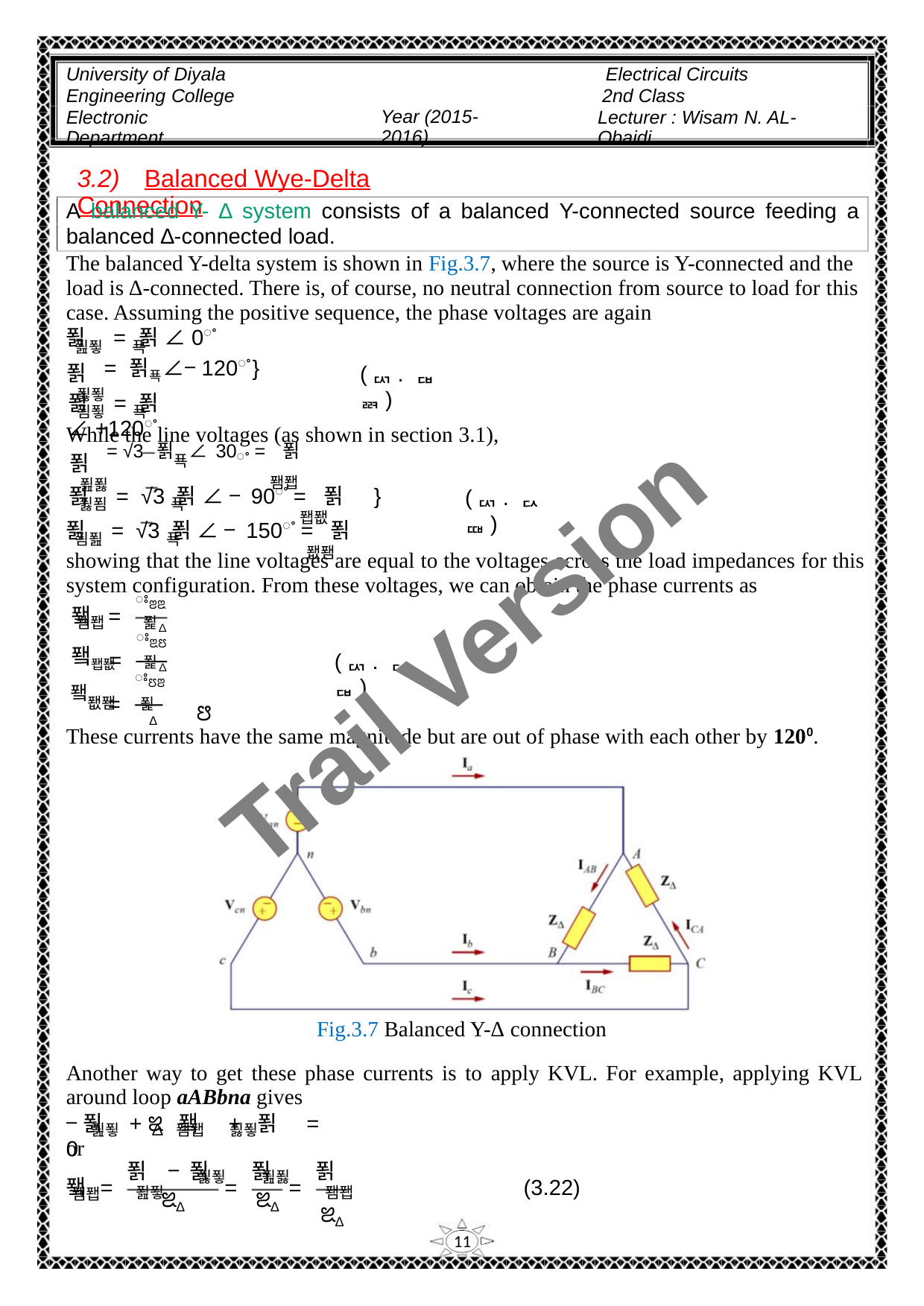

University of Diyala
Engineering College
Electronic Department
Electrical Circuits
2nd Class
Lecturer : Wisam N. AL-Obaidi
Year (2015-2016)
3.2) Balanced Wye-Delta Connection
A balanced Y- ∆ system consists of a balanced Y-connected source feeding a
balanced ∆-connected load.
The balanced Y-delta system is shown in Fig.3.7, where the source is Y-connected and the
load is ∆-connected. There is, of course, no neutral connection from source to load for this
case. Assuming the positive sequence, the phase voltages are again
푉 = 푉 ∠0ꢀ
푎푛
푝
= 푉푝∠−120ꢀ}
푉
푏푛
(ퟑ. ퟏퟗ)
푉 = 푉 ∠+120ꢀ
푐푛
푝
While the line voltages (as shown in section 3.1),
= √3 푉푝∠30ꢀ = 푉
퐴퐵
푉
푎푏
푉 = √3 푉 ∠ − 90ꢀ = 푉 }
퐵퐶
(ퟑ. ퟐퟎ)
푏푐
푝
푉 = √3 푉 ∠ − 150ꢀ = 푉
퐶퐴
푐푎
푝
showing that the line voltages are equal to the voltages across the load impedances for this
system configuration. From these voltages, we can obtain the phase currents as
Trail Version
Trail Version
Trail Version
Trail Version
Trail Version
Trail Version
Trail Version
Trail Version
Trail Version
Trail Version
Trail Version
Trail Version
Trail Version
ꢁꢂꢃ
푍∆
ꢁꢃꢄ
푍∆
ꢁꢄꢂ
푍
∆
퐼
=
=
=
퐴퐵
퐼퐵퐶
(ퟑ. ퟐퟏ)
퐼퐶퐴
ꢅ
These currents have the same magnitude but are out of phase with each other by 1200.
Fig.3.7 Balanced Y-∆ connection
Another way to get these phase currents is to apply KVL. For example, applying KVL
around loop aABbna gives
−푉 + ꢉ 퐼 + 푉 = 0
푎푛
∆ 퐴퐵
푏푛
or
푉 − 푉
푎푛
푉
푉
퐴퐵
ꢉ∆
푏푛
푎푏
퐼
=
=
=
(3.22)
퐴퐵
ꢉ∆
ꢉ∆
11